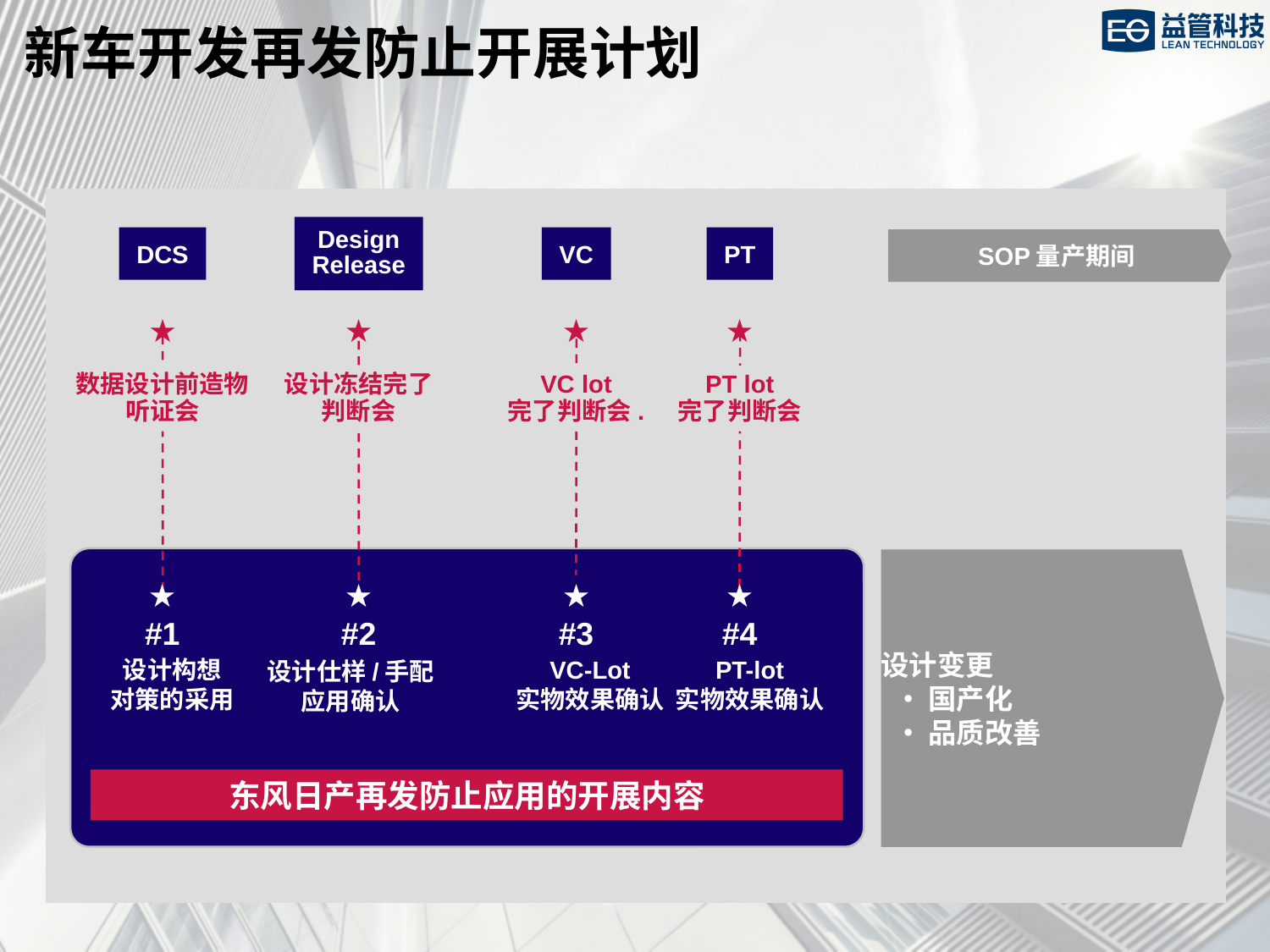

新车开发再发防止开展计划

Design
Release
★

设计冻结完了判断会
★
#2
设计仕样/手配
应用确认
DCS
★

数据设计前造物听证会
★
#1
设计构想
对策的采用
VC
★

VC lot
完了判断会.
★
#3
VC-Lot
实物效果确认
PT
★

PT lot
完了判断会
★
#4
PT-lot
实物效果确认
SOP量产期间

设计变更
 ・ 国产化
 ・ 品质改善
东风日产再发防止应用的开展内容